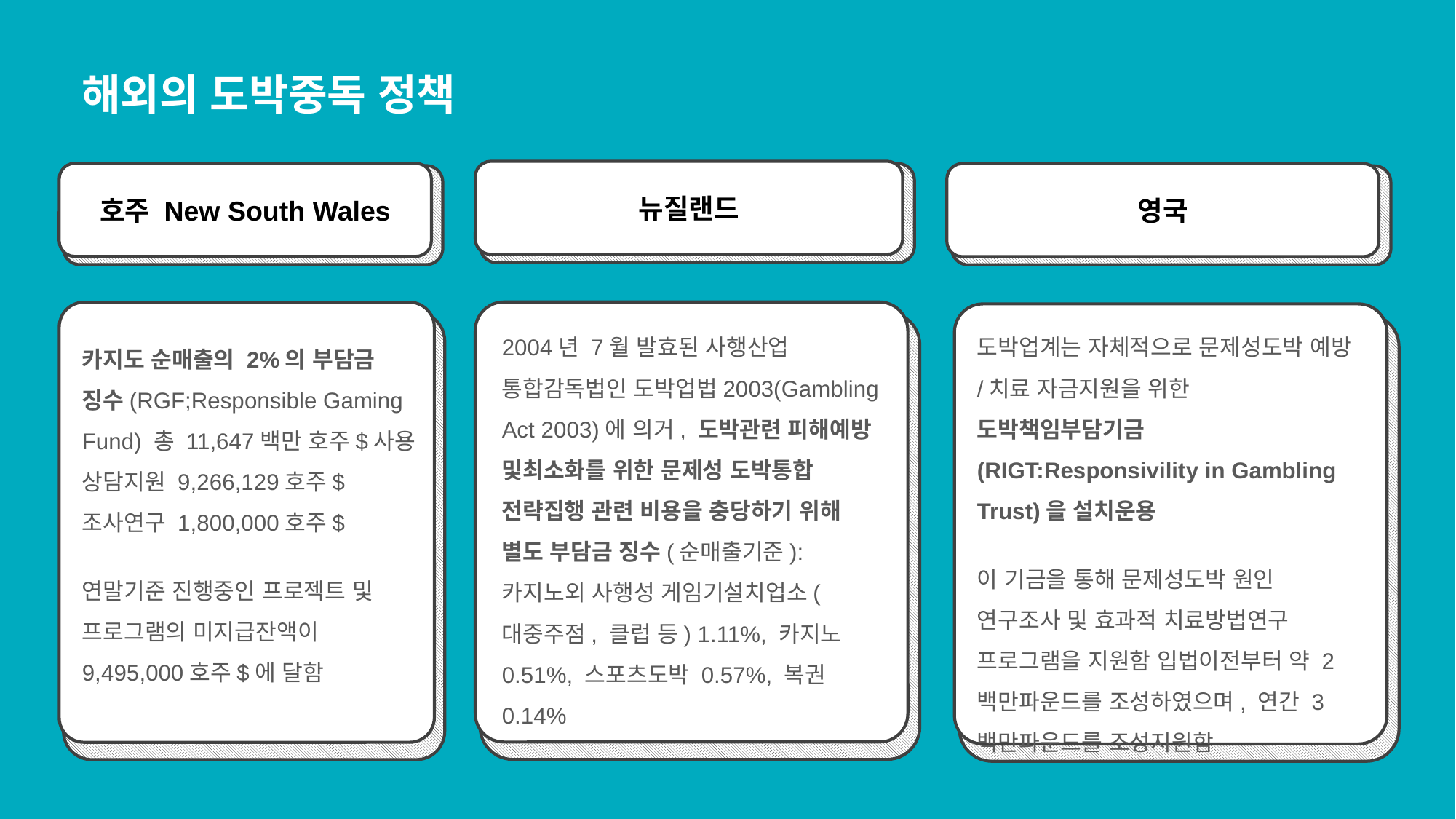

해외의 도박중독 정책
뉴질랜드

호주 New South Wales

영국

2004년 7월 발효된 사행산업 통합감독법인 도박업법2003(Gambling Act 2003)에 의거, 도박관련 피해예방 및최소화를 위한 문제성 도박통합 전략집행 관련 비용을 충당하기 위해 별도 부담금 징수(순매출기준): 카지노외 사행성 게임기설치업소(대중주점, 클럽 등) 1.11%, 카지노 0.51%, 스포츠도박 0.57%, 복권 0.14%
도박업계는 자체적으로 문제성도박 예방/치료 자금지원을 위한 도박책임부담기금(RIGT:Responsivility in Gambling Trust)을 설치운용

이 기금을 통해 문제성도박 원인 연구조사 및 효과적 치료방법연구 프로그램을 지원함 입법이전부터 약 2백만파운드를 조성하였으며, 연간 3백만파운드를 조성지원함
카지도 순매출의 2%의 부담금 징수(RGF;Responsible Gaming Fund) 총 11,647백만 호주$사용
상담지원 9,266,129호주$
조사연구 1,800,000호주$

연말기준 진행중인 프로젝트 및 프로그램의 미지급잔액이 9,495,000호주$에 달함